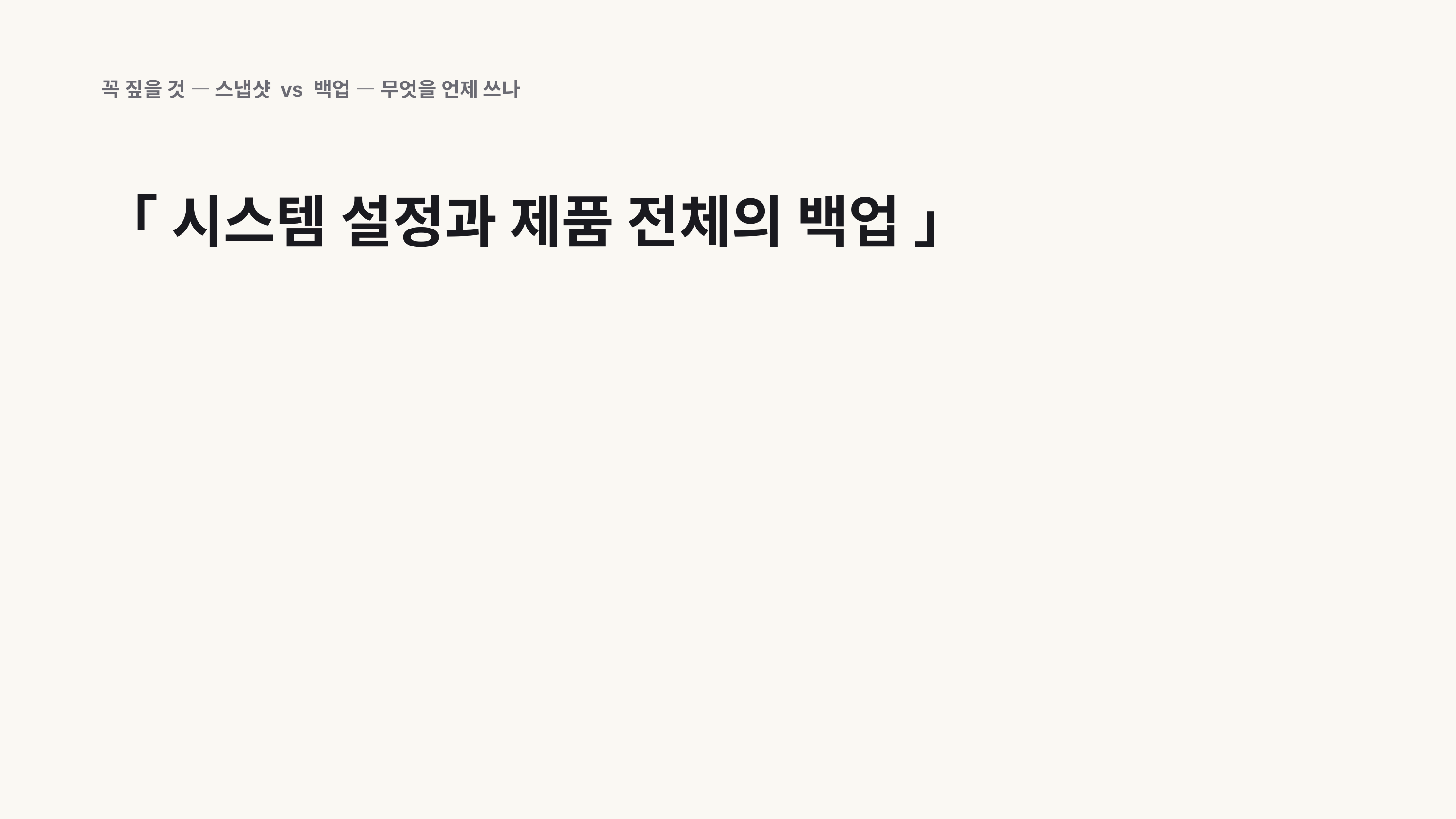

꼭 짚을 것 — 스냅샷 vs 백업 — 무엇을 언제 쓰나
「 시스템 설정과 제품 전체의 백업 」